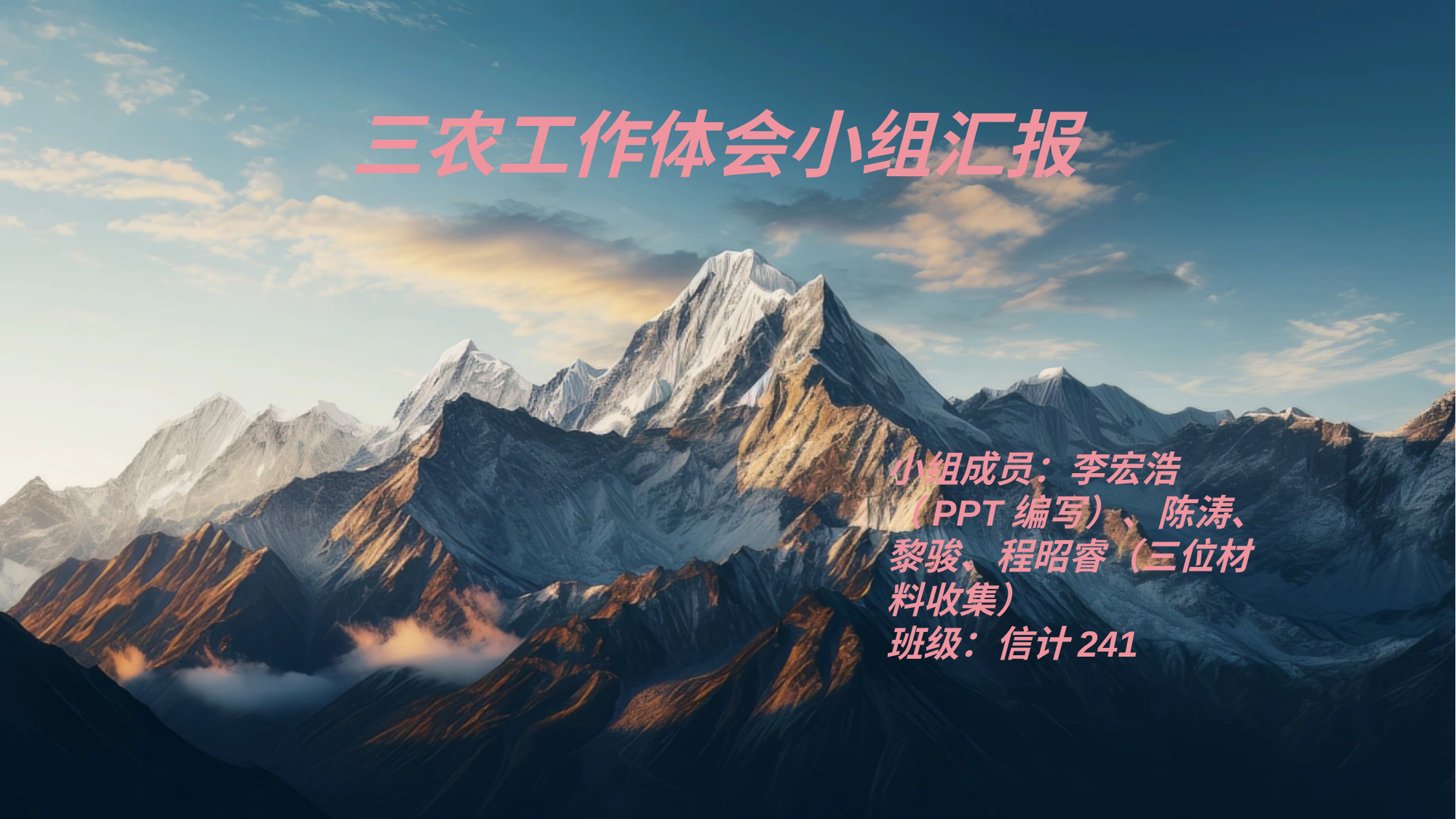

三农工作体会小组汇报
小组成员：李宏浩（PPT编写）、陈涛、黎骏、程昭睿（三位材料收集）
班级：信计241